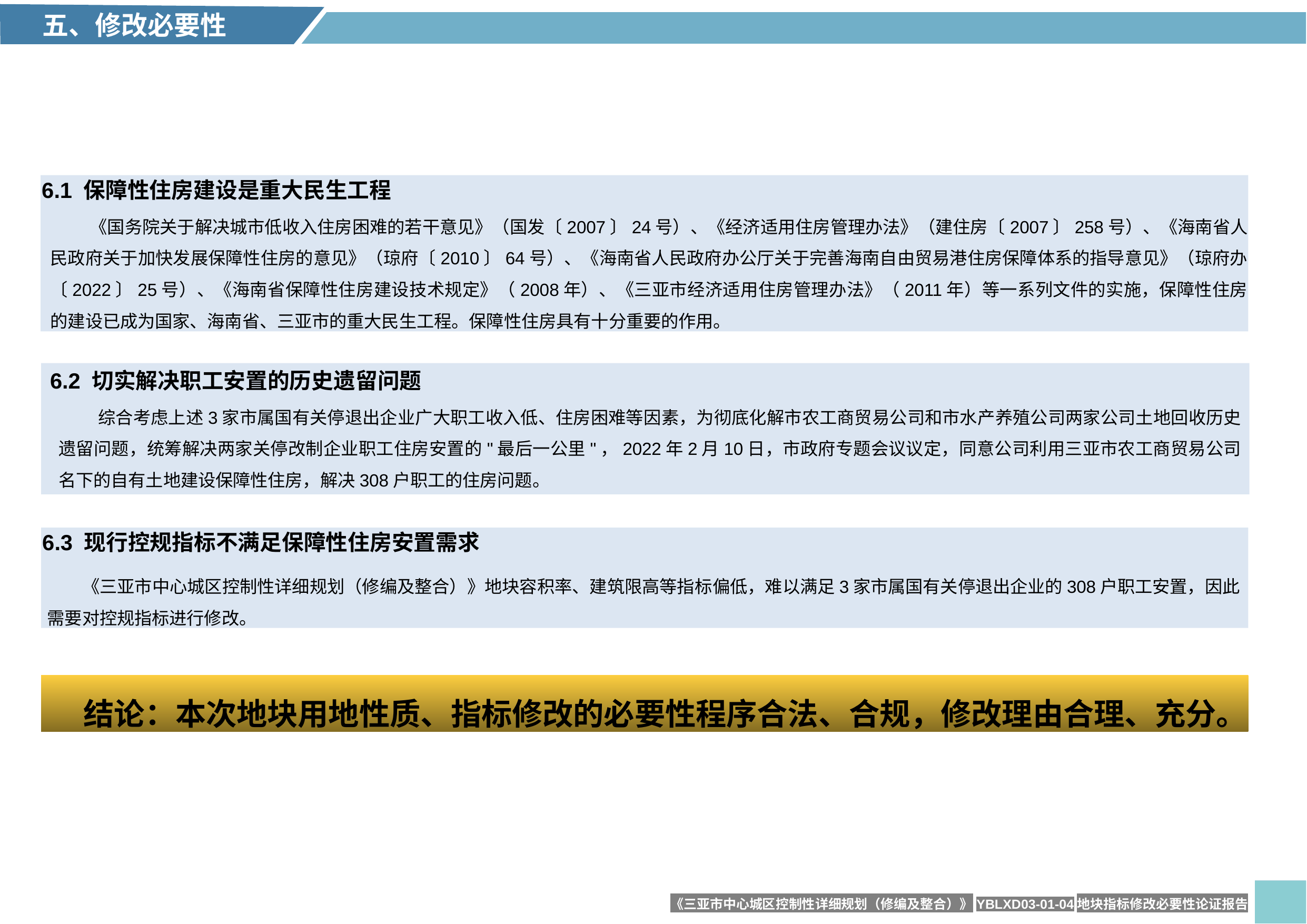

#
五、修改必要性

6.1 保障性住房建设是重大民生工程
《国务院关于解决城市低收入住房困难的若干意见》（国发〔2007〕24号）、《经济适用住房管理办法》（建住房〔2007〕258号）、《海南省人民政府关于加快发展保障性住房的意见》（琼府〔2010〕64号）、《海南省人民政府办公厅关于完善海南自由贸易港住房保障体系的指导意见》（琼府办〔2022〕25号）、《海南省保障性住房建设技术规定》（2008年）、《三亚市经济适用住房管理办法》（2011年）等一系列文件的实施，保障性住房的建设已成为国家、海南省、三亚市的重大民生工程。保障性住房具有十分重要的作用。
6.2 切实解决职工安置的历史遗留问题
综合考虑上述3家市属国有关停退出企业广大职工收入低、住房困难等因素，为彻底化解市农工商贸易公司和市水产养殖公司两家公司土地回收历史遗留问题，统筹解决两家关停改制企业职工住房安置的"最后一公里"，2022年2月10日，市政府专题会议议定，同意公司利用三亚市农工商贸易公司名下的自有土地建设保障性住房，解决308户职工的住房问题。
6.3 现行控规指标不满足保障性住房安置需求
《三亚市中心城区控制性详细规划（修编及整合）》地块容积率、建筑限高等指标偏低，难以满足3家市属国有关停退出企业的308户职工安置，因此需要对控规指标进行修改。
结论：本次地块用地性质、指标修改的必要性程序合法、合规，修改理由合理、充分。

8
《三亚市中心城区控制性详细规划（修编及整合）》YBLXD03-01-04地块指标修改必要性论证报告